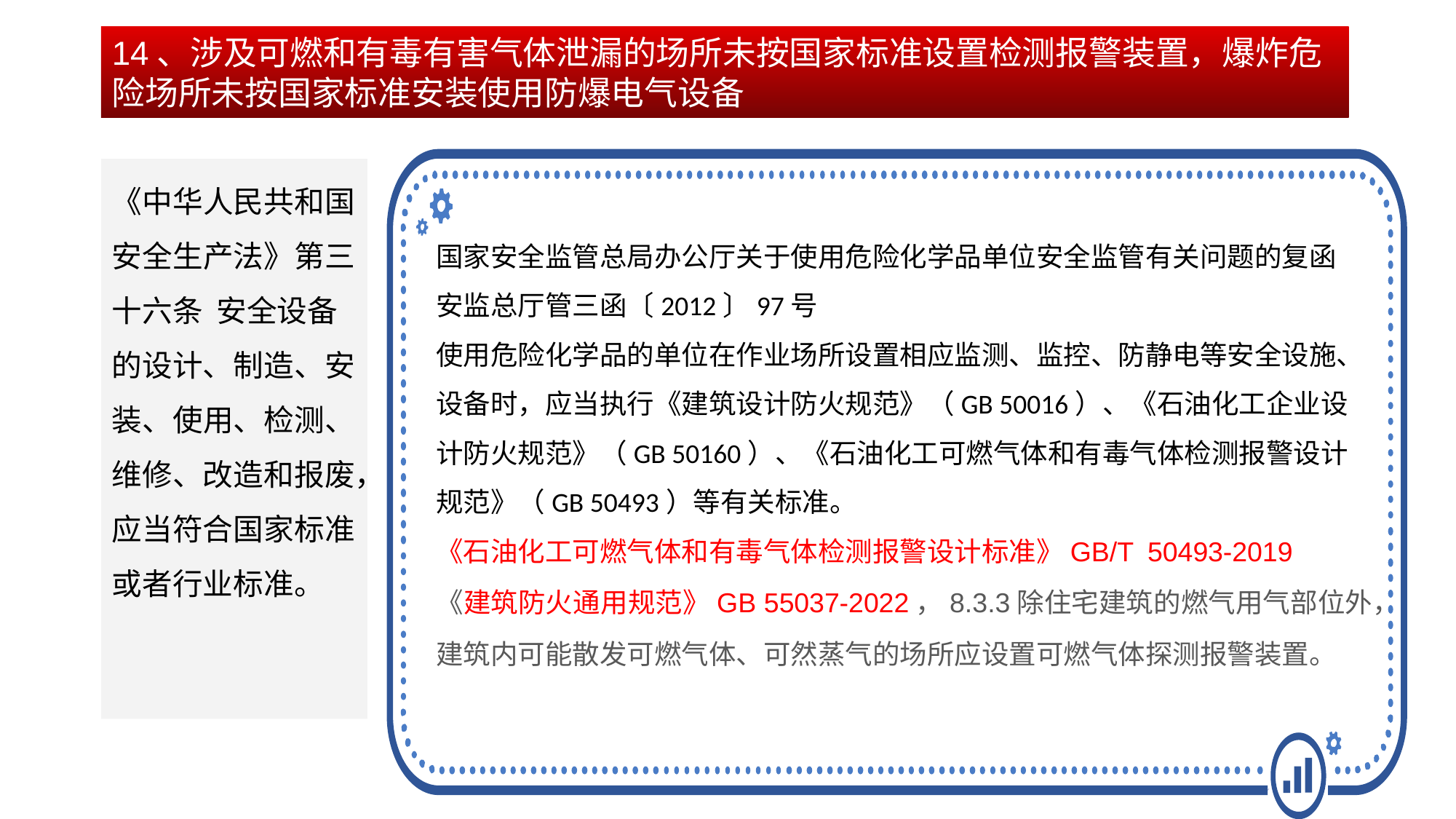

14、涉及可燃和有毒有害气体泄漏的场所未按国家标准设置检测报警装置，爆炸危险场所未按国家标准安装使用防爆电气设备

国家安全监管总局办公厅关于使用危险化学品单位安全监管有关问题的复函   安监总厅管三函〔2012〕97号
使用危险化学品的单位在作业场所设置相应监测、监控、防静电等安全设施、设备时，应当执行《建筑设计防火规范》（GB 50016）、《石油化工企业设计防火规范》（GB 50160）、《石油化工可燃气体和有毒气体检测报警设计规范》（GB 50493）等有关标准。
《石油化工可燃气体和有毒气体检测报警设计标准》GB/T 50493-2019
《建筑防火通用规范》GB 55037-2022，8.3.3除住宅建筑的燃气用气部位外，建筑内可能散发可燃气体、可然蒸气的场所应设置可燃气体探测报警装置。

《中华人民共和国安全生产法》第三十六条  安全设备的设计、制造、安装、使用、检测、维修、改造和报废，应当符合国家标准或者行业标准。